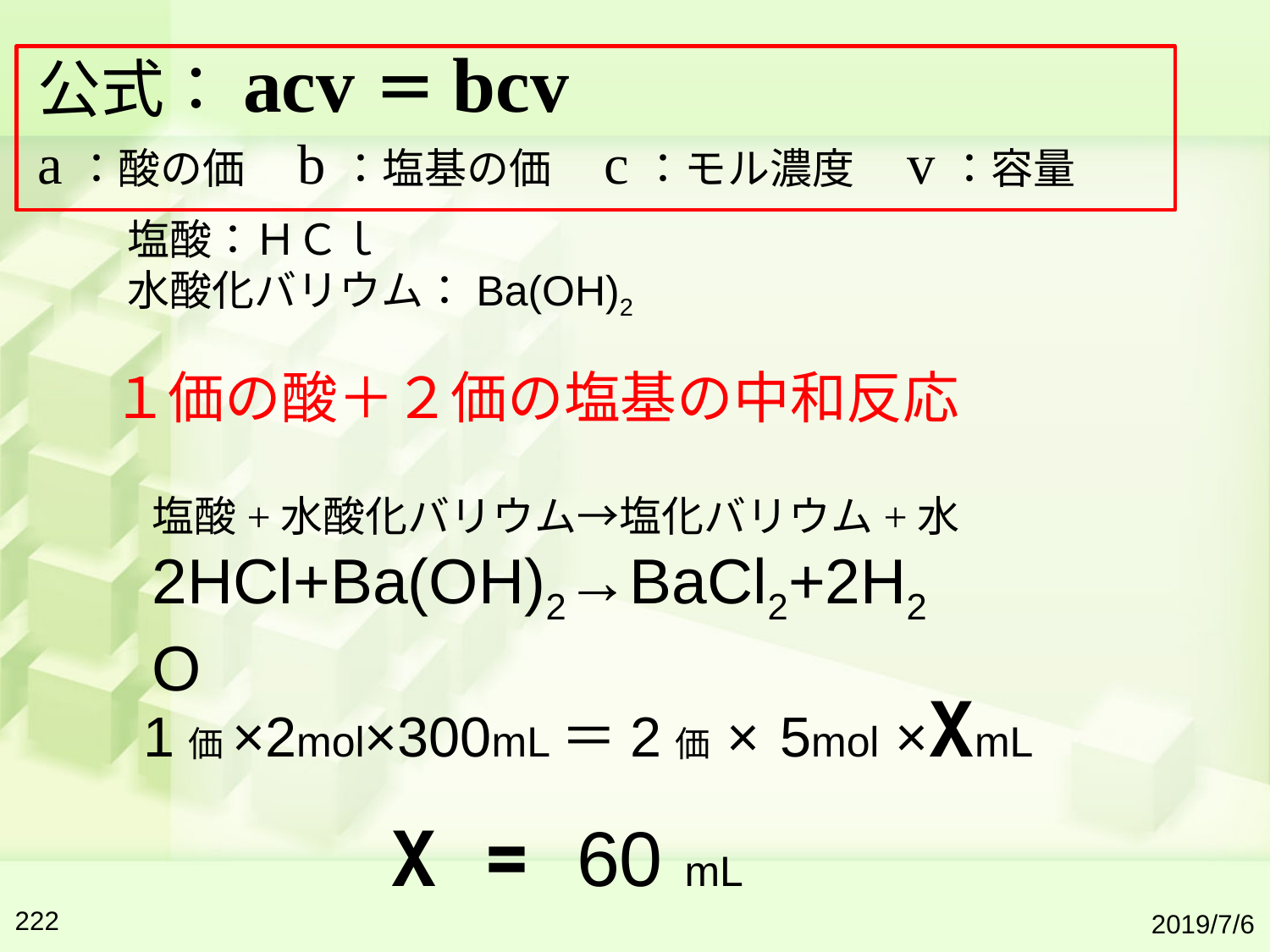

公式：acv＝bcv
a：酸の価　b：塩基の価　c：モル濃度　v：容量

塩酸：ＨＣｌ
水酸化バリウム：Ba(OH)2
１価の酸＋２価の塩基の中和反応
塩酸+水酸化バリウム→塩化バリウム+水2HCl+Ba(OH)2→BaCl2+2H2O
1価×2mol×300mL＝2価 × 5mol ×XmL
X = 60 mL
222
2019/7/6